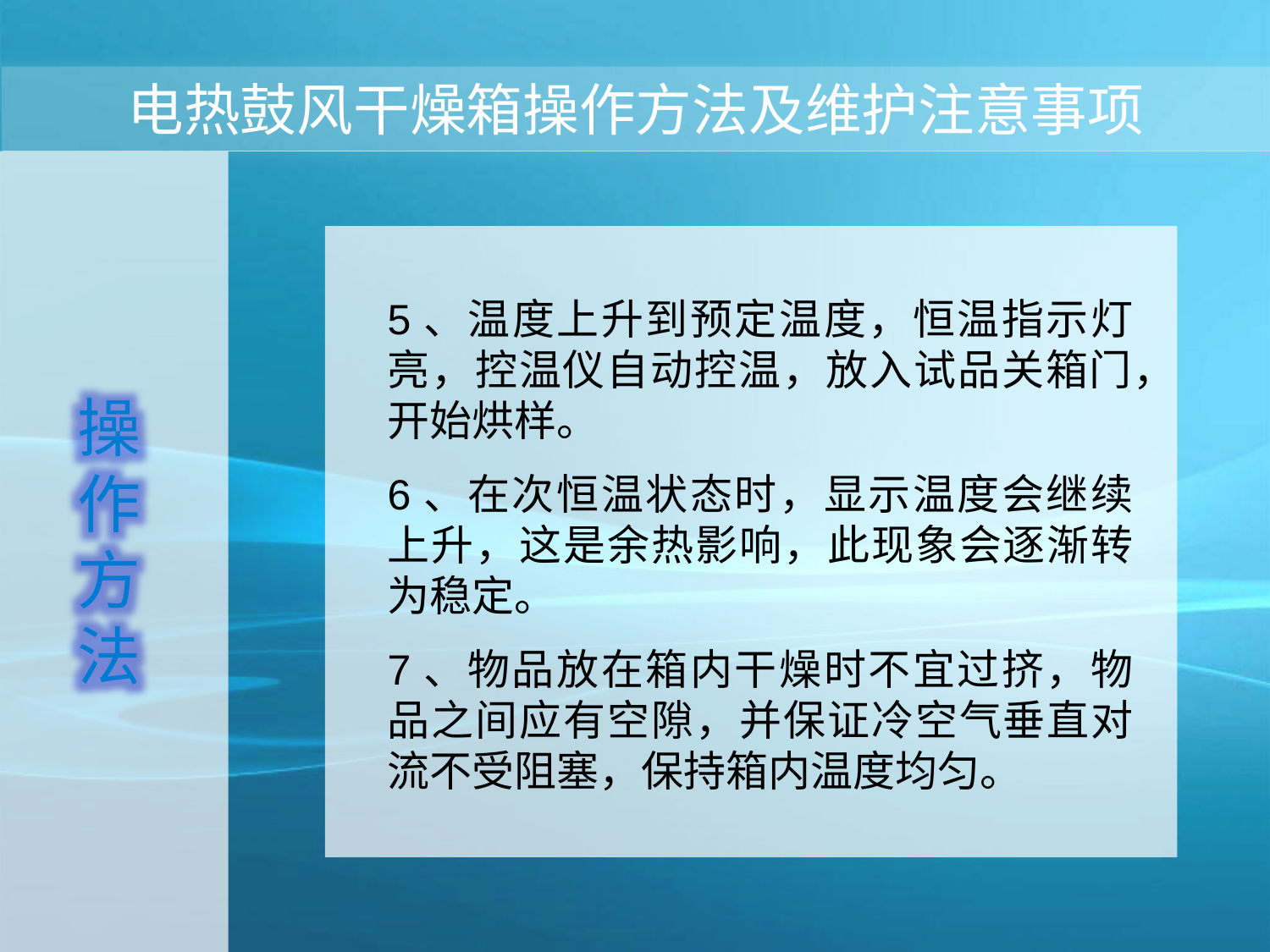

# 电热鼓风干燥箱操作方法及维护注意事项

5、温度上升到预定温度，恒温指示灯亮，控温仪自动控温，放入试品关箱门，开始烘样。
操作方法
6、在次恒温状态时，显示温度会继续上升，这是余热影响，此现象会逐渐转为稳定。
7、物品放在箱内干燥时不宜过挤，物品之间应有空隙，并保证冷空气垂直对流不受阻塞，保持箱内温度均匀。